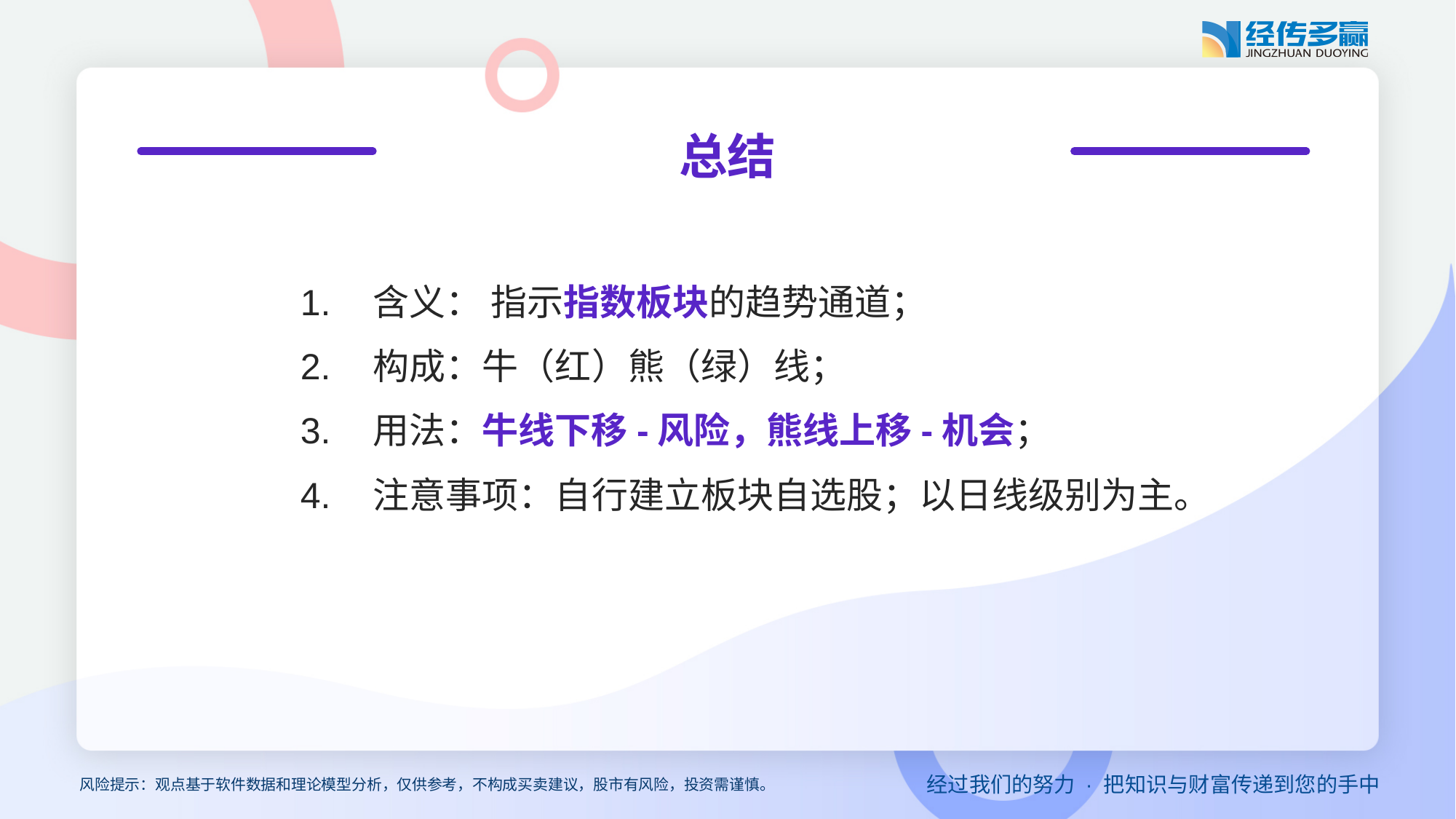

总结
含义： 指示指数板块的趋势通道；
构成：牛（红）熊（绿）线；
用法：牛线下移-风险，熊线上移-机会；
注意事项：自行建立板块自选股；以日线级别为主。